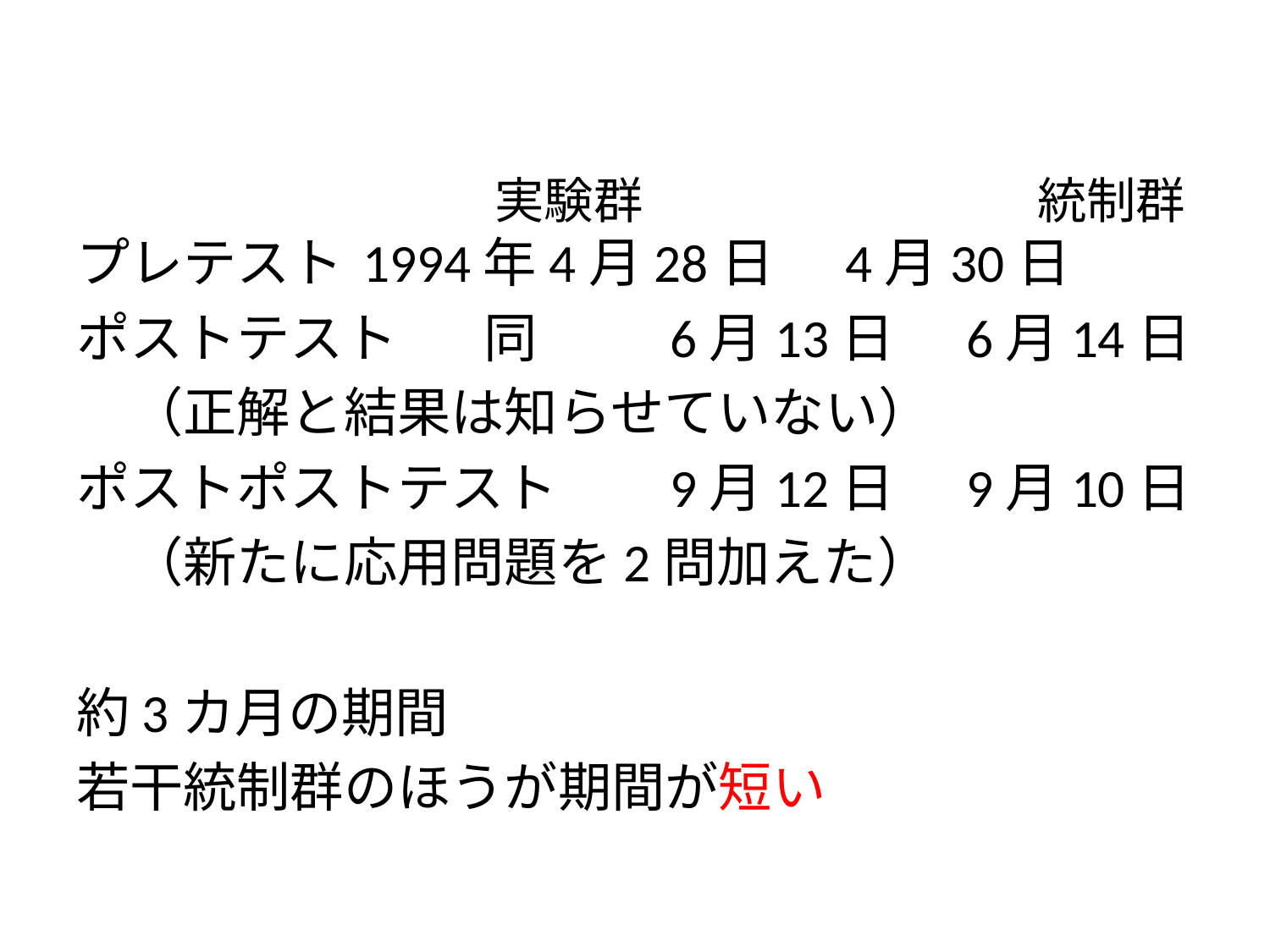

実験群　　　　　　　　統制群
プレテスト		1994年4月28日		4月30日
ポストテスト	同	　6月13日		6月14日
　（正解と結果は知らせていない）
ポストポストテスト	　9月12日		9月10日
　（新たに応用問題を2問加えた）

約3カ月の期間
若干統制群のほうが期間が短い